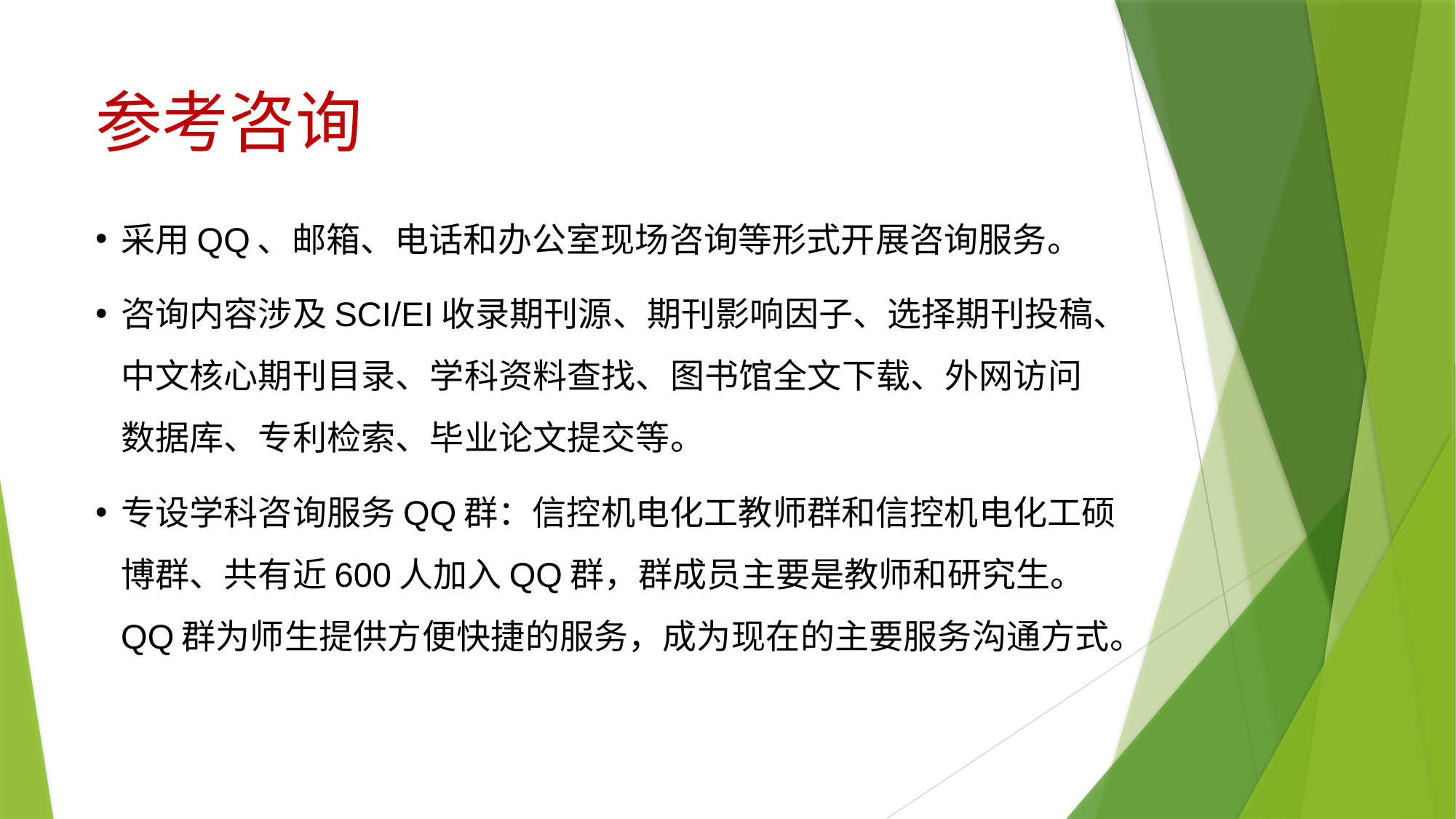

# 参考咨询
采用QQ、邮箱、电话和办公室现场咨询等形式开展咨询服务。
咨询内容涉及SCI/EI收录期刊源、期刊影响因子、选择期刊投稿、中文核心期刊目录、学科资料查找、图书馆全文下载、外网访问数据库、专利检索、毕业论文提交等。
专设学科咨询服务QQ群：信控机电化工教师群和信控机电化工硕博群、共有近600人加入QQ群，群成员主要是教师和研究生。QQ群为师生提供方便快捷的服务，成为现在的主要服务沟通方式。